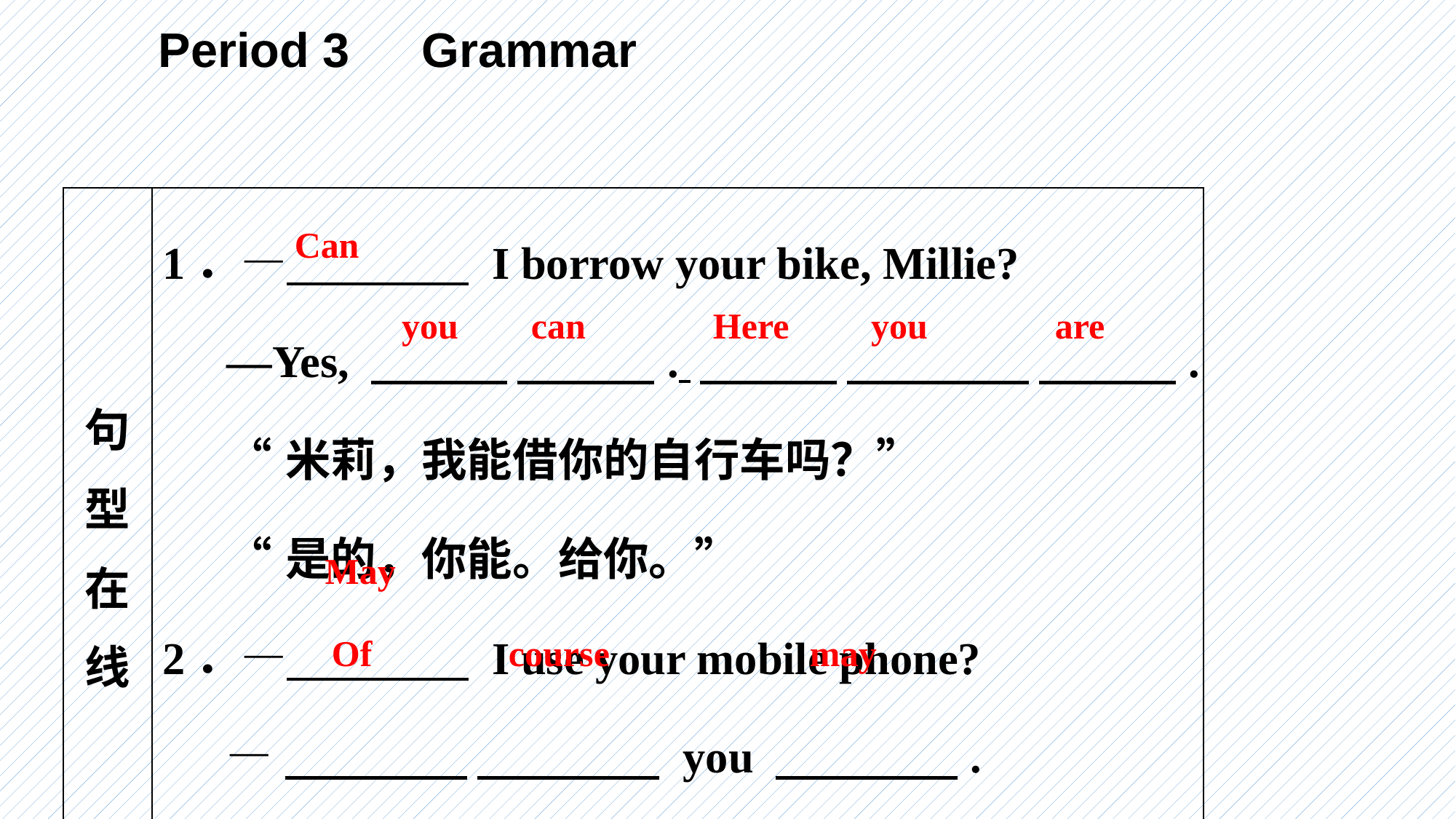

Period 3　Grammar
| 句 型 在 线 | 1．—　　　　 I borrow your bike, Millie? —Yes, 　　　 　　　. 　　　 　　　　 　　　. “米莉，我能借你的自行车吗？” “是的，你能。给你。” 2．—　　　　 I use your mobile phone? —　　　　 　　　　 you 　　　　. “我可以用你的手机吗？”“你当然可以。” |
| --- | --- |
Can
you        can              Here         you              are
May
Of               course                      may